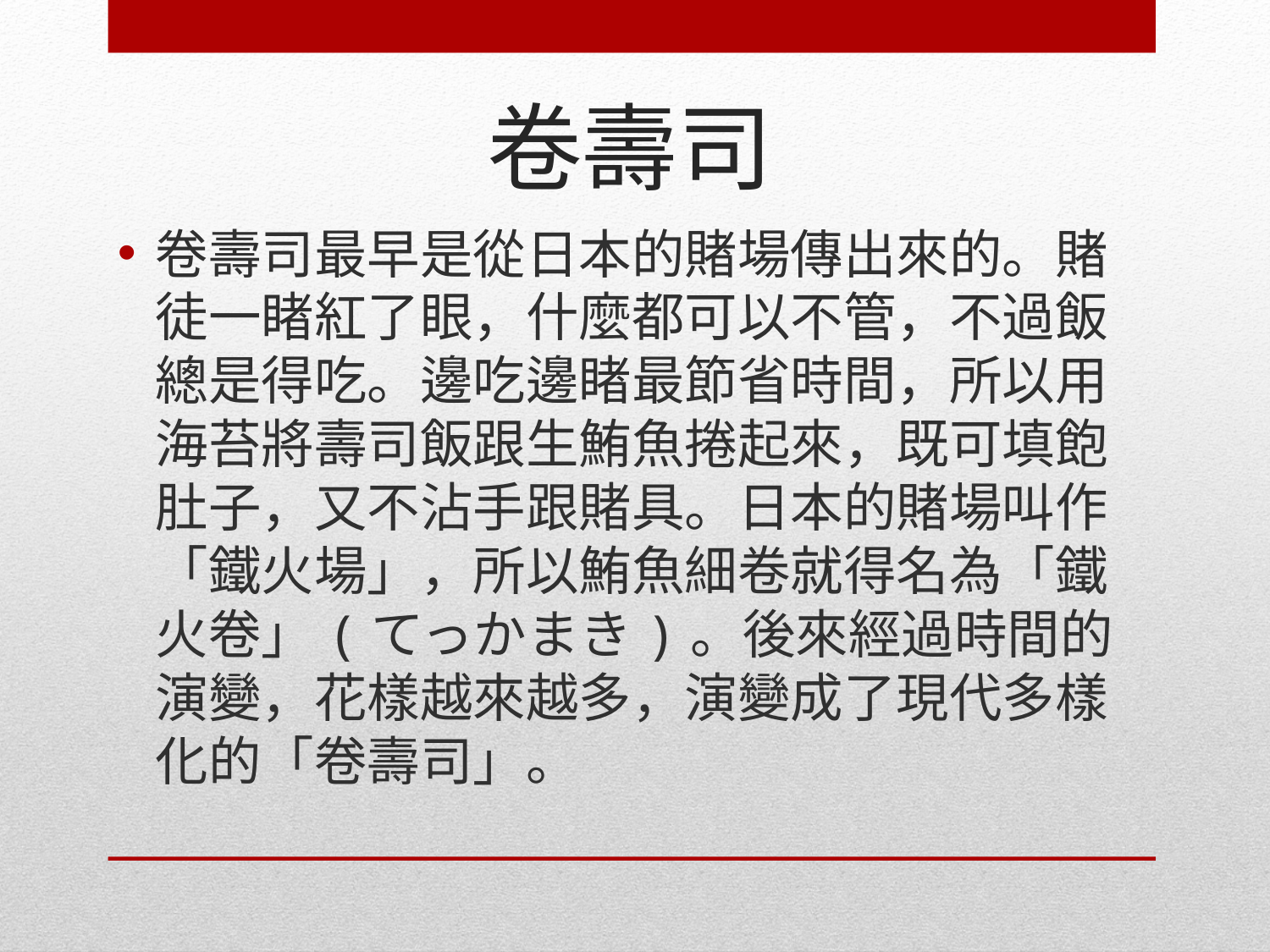

# 卷壽司
卷壽司最早是從日本的賭場傳出來的。賭徒一睹紅了眼，什麼都可以不管，不過飯總是得吃。邊吃邊睹最節省時間，所以用海苔將壽司飯跟生鮪魚捲起來，既可填飽肚子，又不沾手跟賭具。日本的賭場叫作「鐵火場」，所以鮪魚細卷就得名為「鐵火卷」(てっかまき)。後來經過時間的演變，花樣越來越多，演變成了現代多樣化的「卷壽司」。